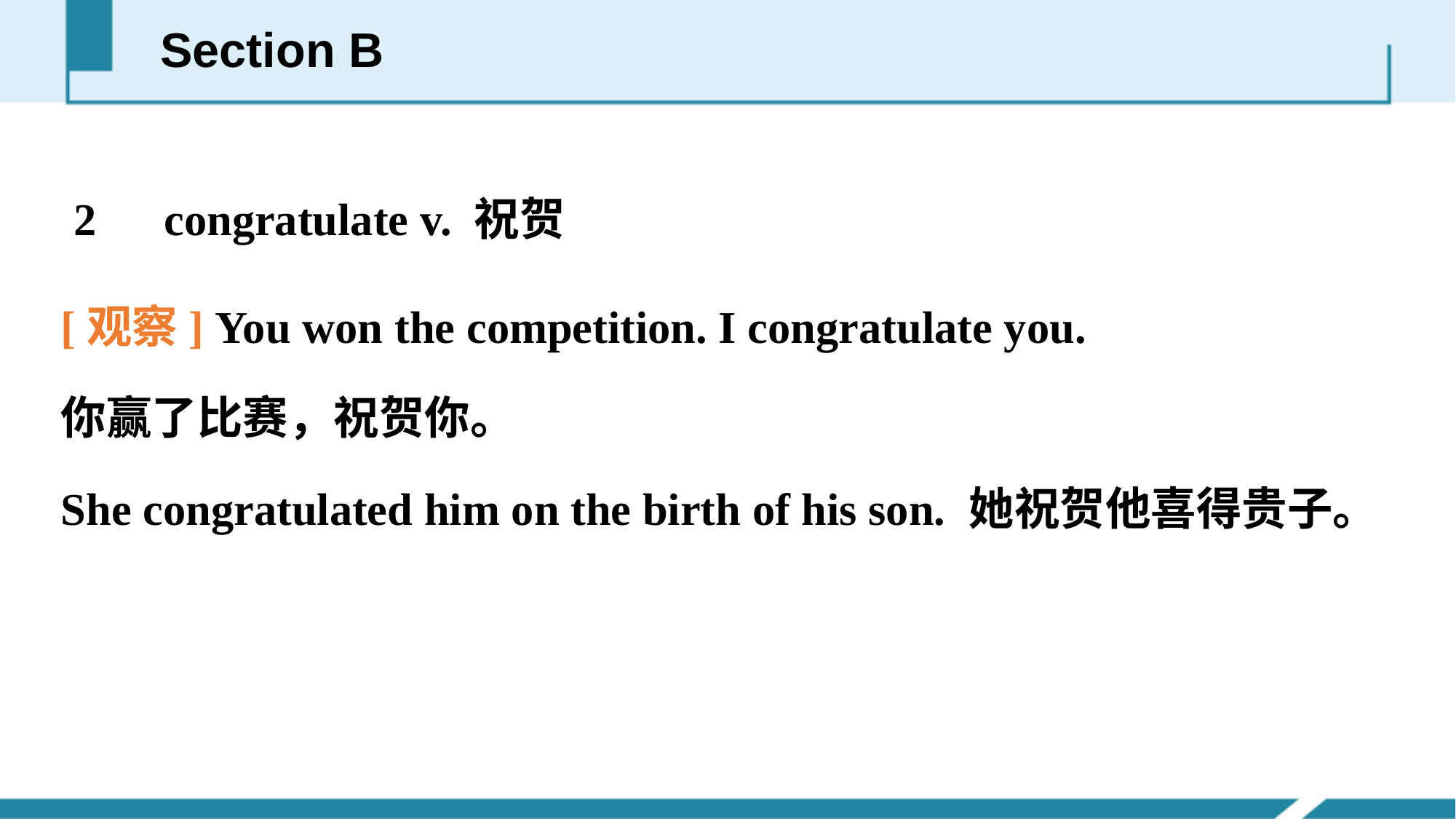

Section B
2　congratulate v. 祝贺
[观察] You won the competition. I congratulate you.
你赢了比赛，祝贺你。
She congratulated him on the birth of his son. 她祝贺他喜得贵子。